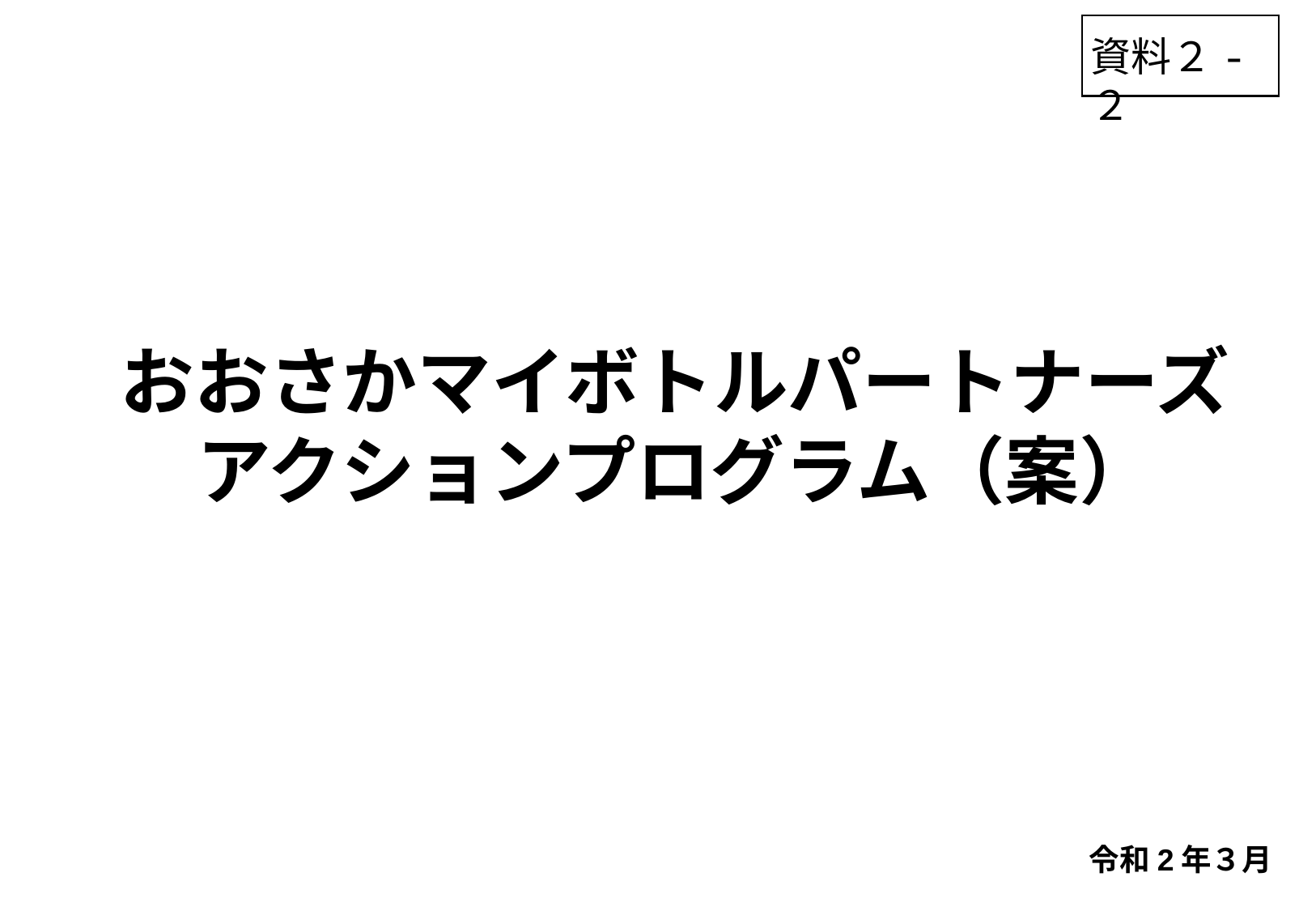

資料２-２
おおさかマイボトルパートナーズ
アクションプログラム（案）
令和2年３月